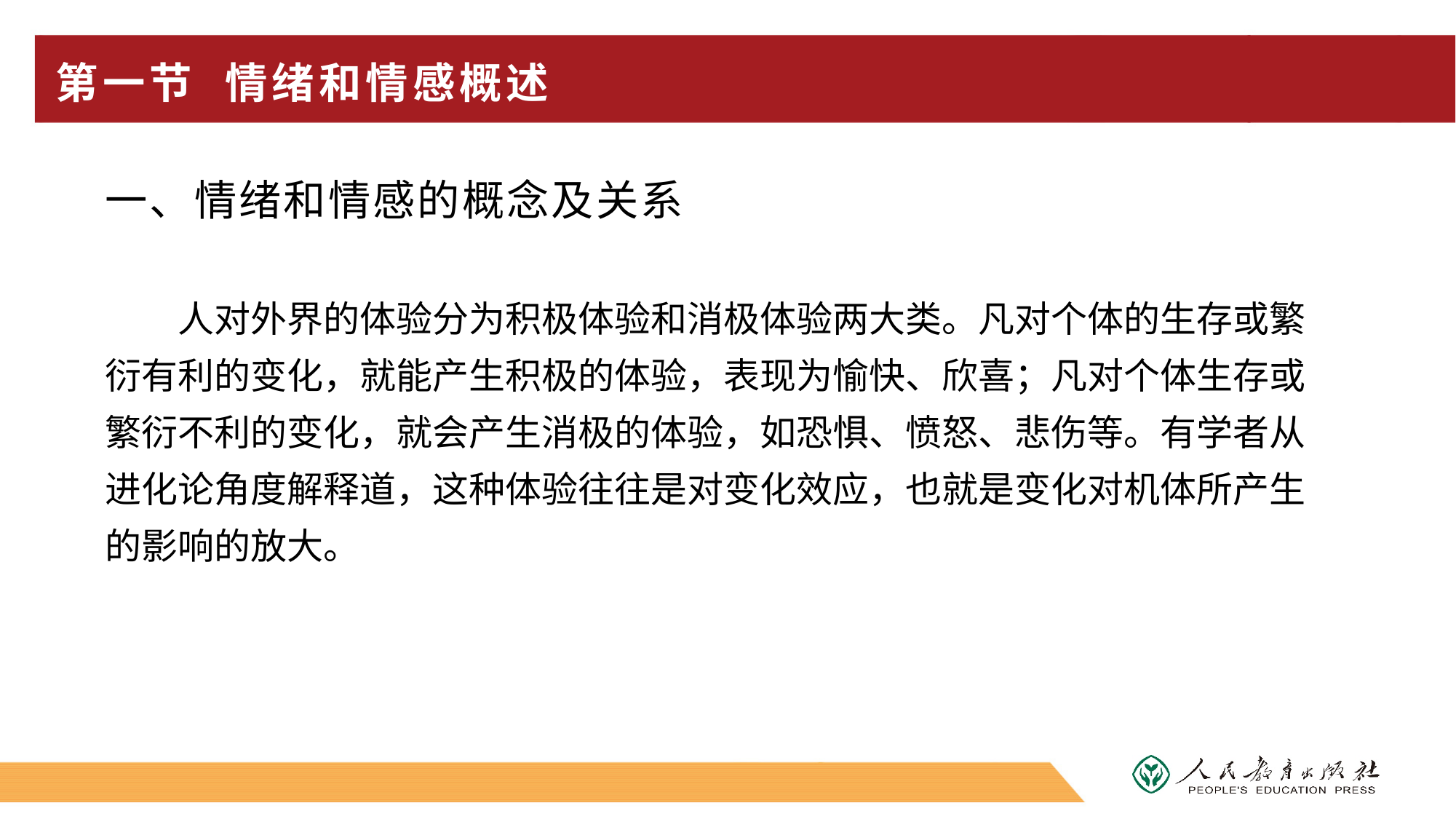

# 第一节  情绪和情感概述
一、情绪和情感的概念及关系
人对外界的体验分为积极体验和消极体验两大类。凡对个体的生存或繁衍有利的变化，就能产生积极的体验，表现为愉快、欣喜；凡对个体生存或繁衍不利的变化，就会产生消极的体验，如恐惧、愤怒、悲伤等。有学者从进化论角度解释道，这种体验往往是对变化效应，也就是变化对机体所产生的影响的放大。